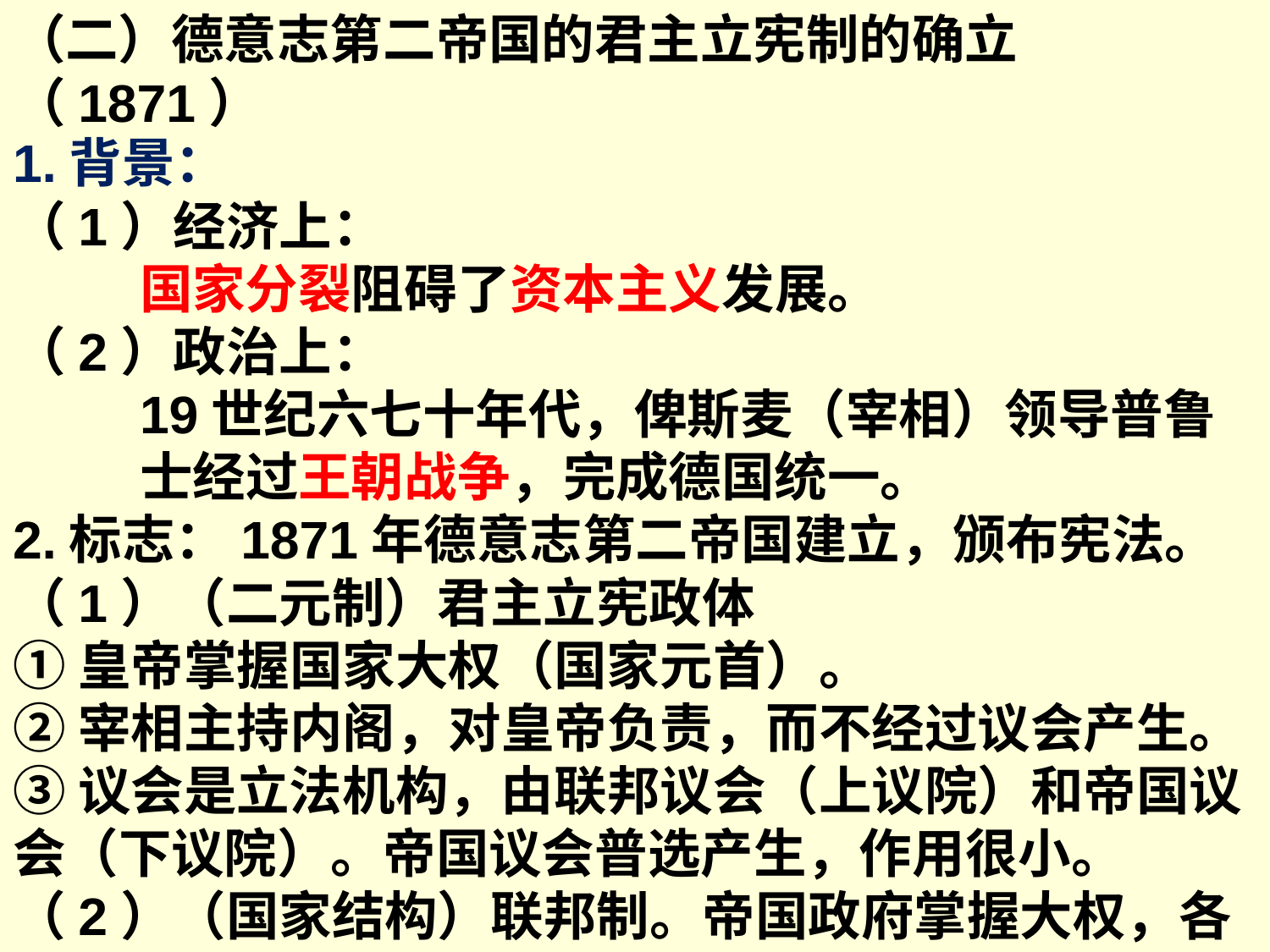

（二）德意志第二帝国的君主立宪制的确立（1871）
1.背景：
（1）经济上：
	国家分裂阻碍了资本主义发展。
（2）政治上：
19世纪六七十年代，俾斯麦（宰相）领导普鲁士经过王朝战争，完成德国统一。
2.标志：1871年德意志第二帝国建立，颁布宪法。
（1）（二元制）君主立宪政体
①皇帝掌握国家大权（国家元首）。
②宰相主持内阁，对皇帝负责，而不经过议会产生。
③议会是立法机构，由联邦议会（上议院）和帝国议会（下议院）。帝国议会普选产生，作用很小。
（2）（国家结构）联邦制。帝国政府掌握大权，各邦保留自治权。但是普鲁士邦占有特殊地位。